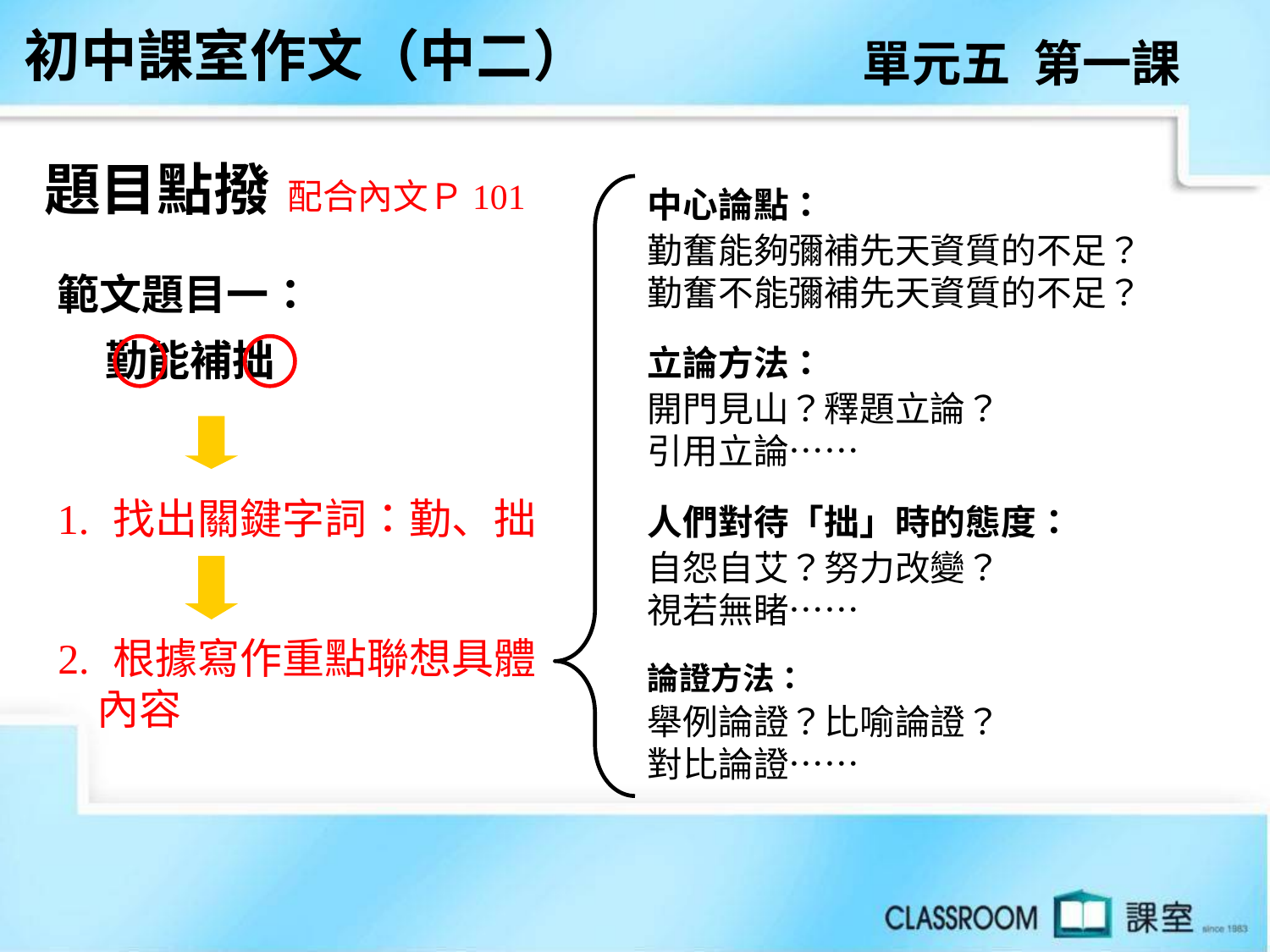

初中課室作文（中二）
單元五  第一課
題目點撥
配合內文Ｐ101

中心論點：
勤奮能夠彌補先天資質的不足？勤奮不能彌補先天資質的不足？

立論方法：
開門見山？釋題立論？
引用立論……

人們對待「拙」時的態度：
自怨自艾？努力改變？
視若無睹……

論證方法：
舉例論證？比喻論證？
對比論證……
範文題目一：
    勤能補拙

1. 找出關鍵字詞：勤、拙

2. 根據寫作重點聯想具體
   內容